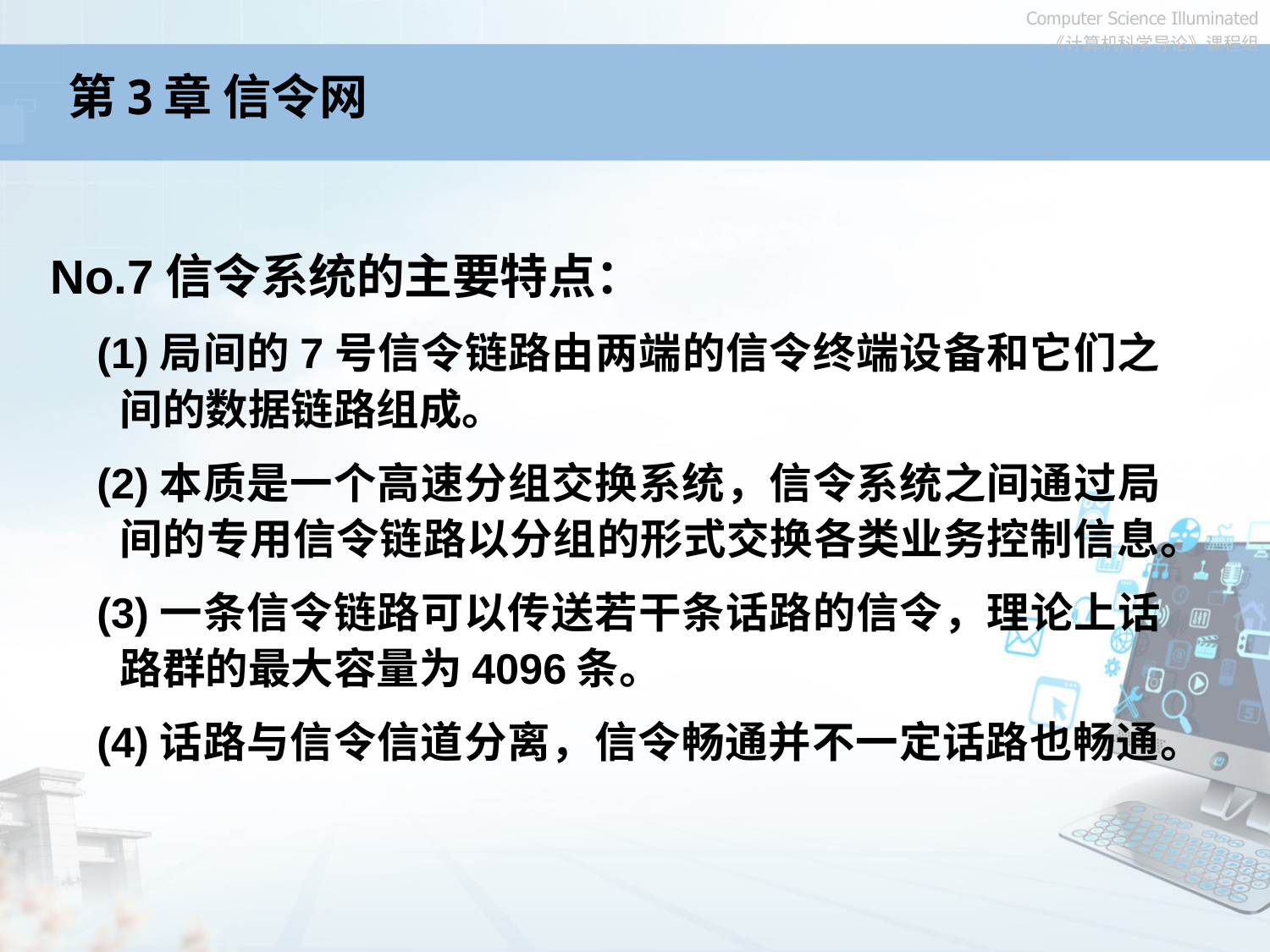

# 第3章 信令网
No.7信令系统的主要特点：
(1)局间的7号信令链路由两端的信令终端设备和它们之间的数据链路组成。
(2)本质是一个高速分组交换系统，信令系统之间通过局间的专用信令链路以分组的形式交换各类业务控制信息。
(3)一条信令链路可以传送若干条话路的信令，理论上话路群的最大容量为4096条。
(4)话路与信令信道分离，信令畅通并不一定话路也畅通。